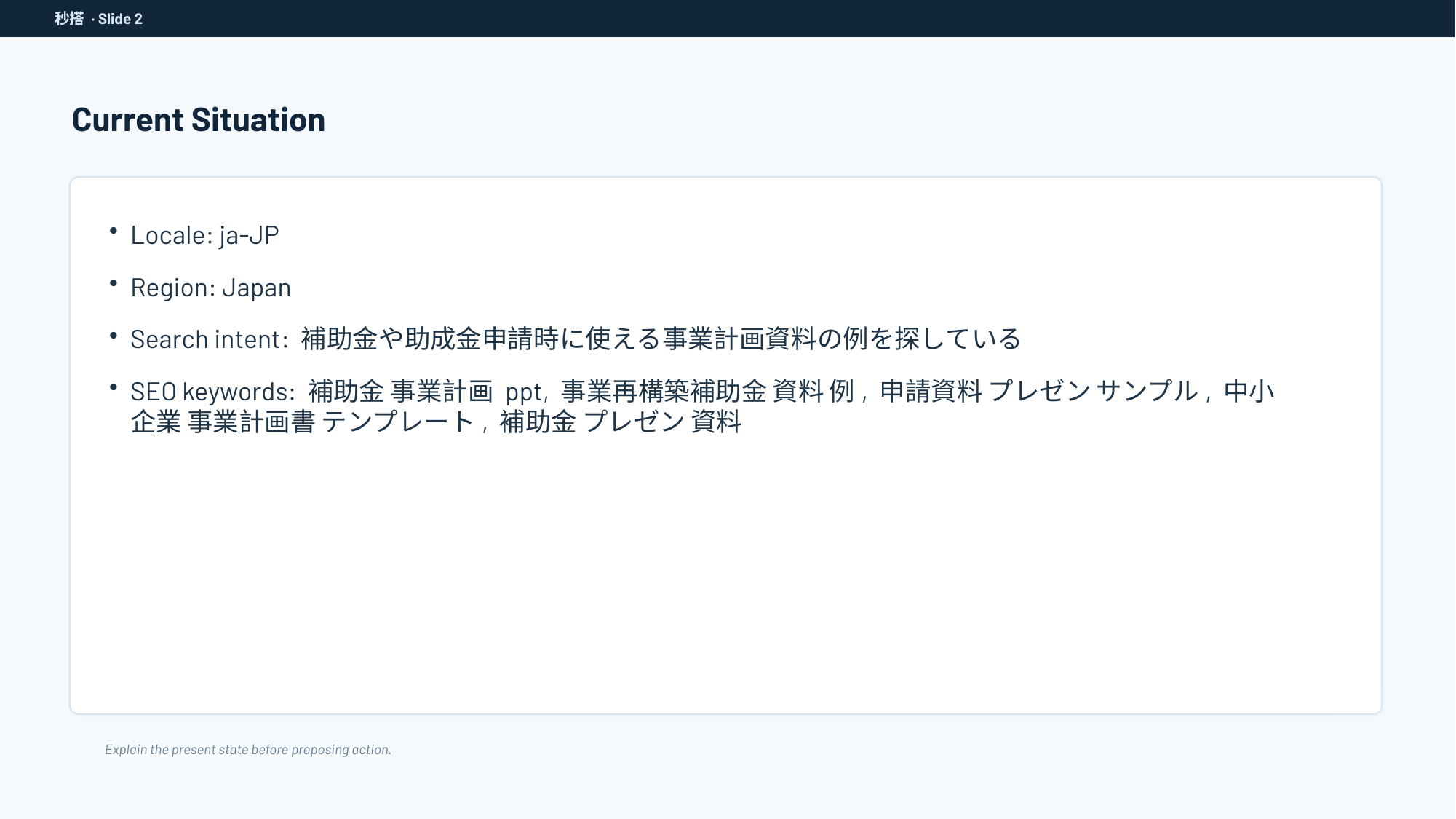

秒搭 · Slide 2
Current Situation

Locale: ja-JP
Region: Japan
Search intent: 補助金や助成金申請時に使える事業計画資料の例を探している
SEO keywords: 補助金 事業計画 ppt, 事業再構築補助金 資料 例, 申請資料 プレゼン サンプル, 中小企業 事業計画書 テンプレート, 補助金 プレゼン 資料
Explain the present state before proposing action.